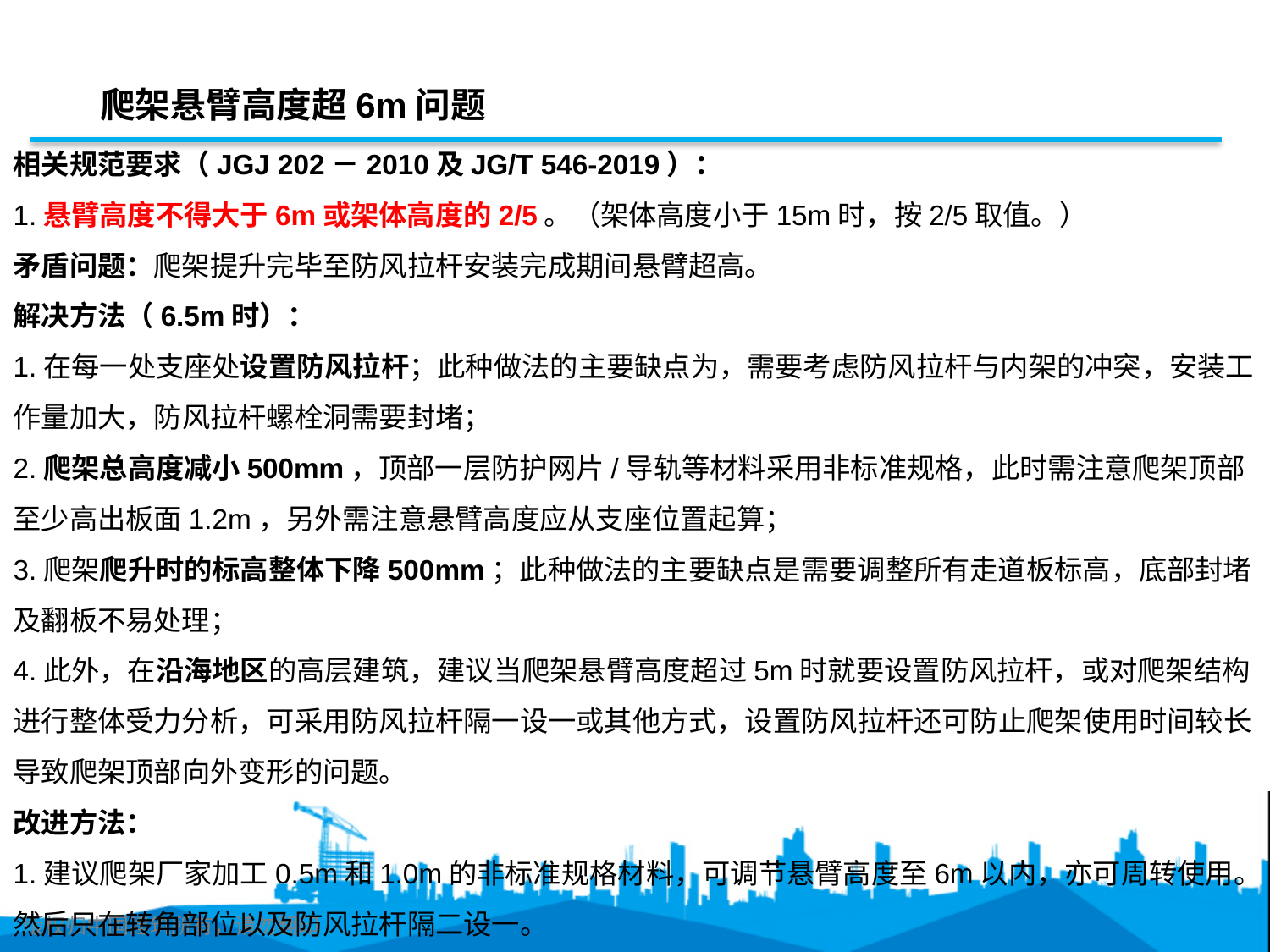

爬架悬臂高度超6m问题
相关规范要求（JGJ 202－2010及JG/T 546-2019）：
1.悬臂高度不得大于6m或架体高度的2/5。（架体高度小于15m时，按2/5取值。）
矛盾问题：爬架提升完毕至防风拉杆安装完成期间悬臂超高。
解决方法（6.5m时）：
1.在每一处支座处设置防风拉杆；此种做法的主要缺点为，需要考虑防风拉杆与内架的冲突，安装工作量加大，防风拉杆螺栓洞需要封堵；
2.爬架总高度减小500mm，顶部一层防护网片/导轨等材料采用非标准规格，此时需注意爬架顶部至少高出板面1.2m，另外需注意悬臂高度应从支座位置起算；
3.爬架爬升时的标高整体下降500mm；此种做法的主要缺点是需要调整所有走道板标高，底部封堵及翻板不易处理；
4.此外，在沿海地区的高层建筑，建议当爬架悬臂高度超过5m时就要设置防风拉杆，或对爬架结构进行整体受力分析，可采用防风拉杆隔一设一或其他方式，设置防风拉杆还可防止爬架使用时间较长导致爬架顶部向外变形的问题。
改进方法：
1.建议爬架厂家加工0.5m和1.0m的非标准规格材料，可调节悬臂高度至6m以内，亦可周转使用。然后只在转角部位以及防风拉杆隔二设一。
23
版权归中国建筑所有，请勿翻印